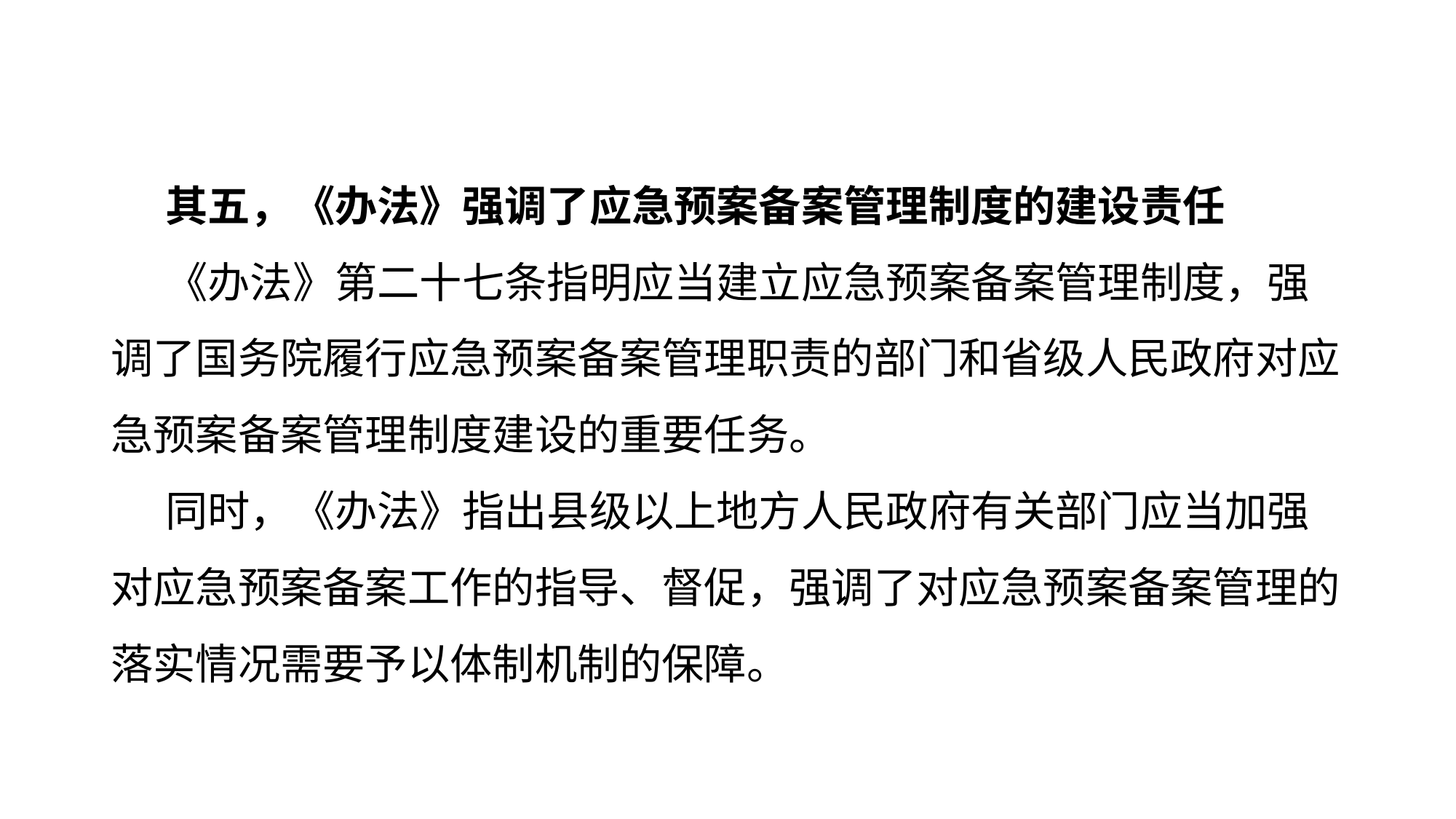

#
其五，《办法》强调了应急预案备案管理制度的建设责任
《办法》第二十七条指明应当建立应急预案备案管理制度，强调了国务院履行应急预案备案管理职责的部门和省级人民政府对应急预案备案管理制度建设的重要任务。
同时，《办法》指出县级以上地方人民政府有关部门应当加强对应急预案备案工作的指导、督促，强调了对应急预案备案管理的落实情况需要予以体制机制的保障。